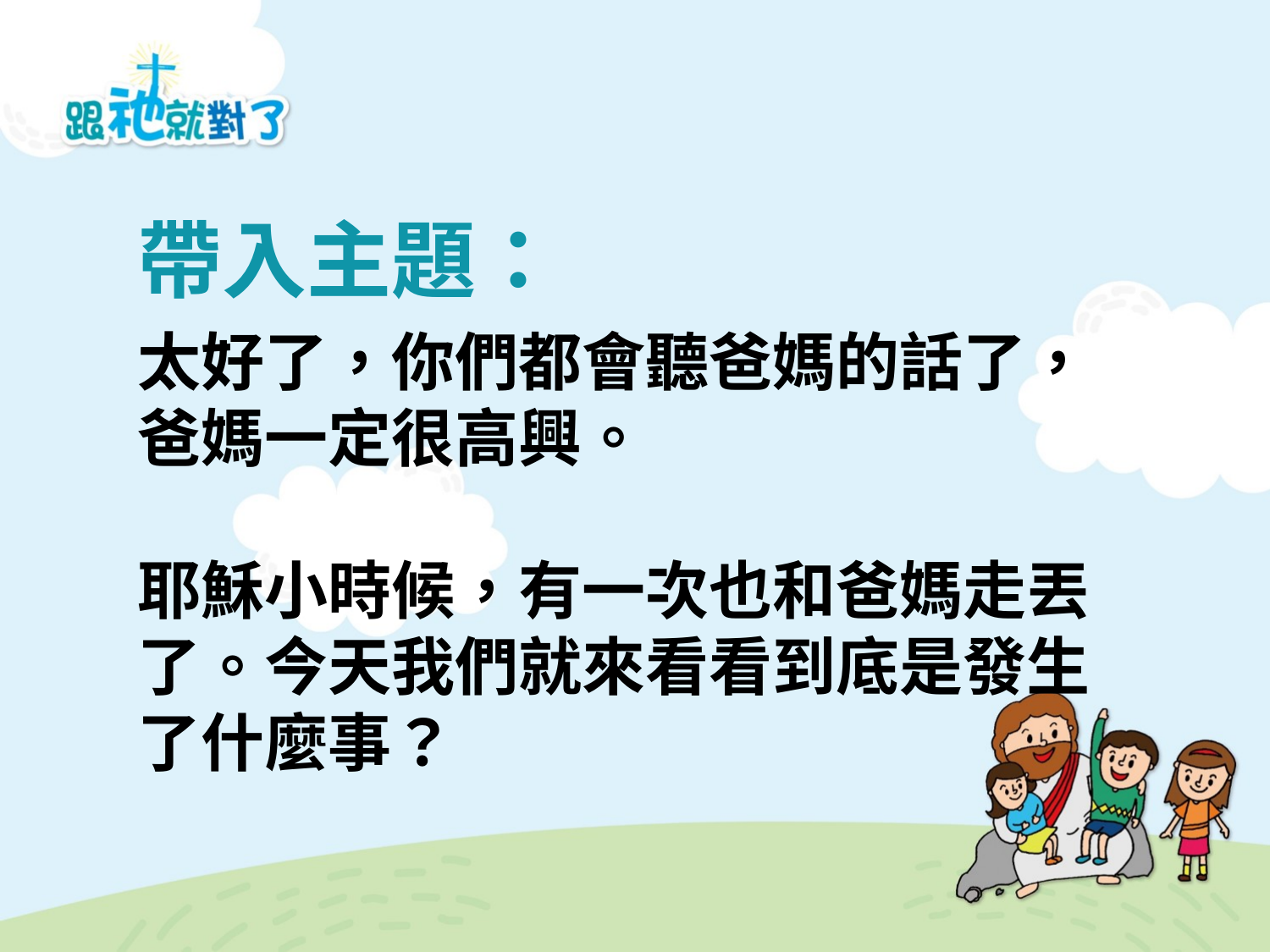

帶入主題：
太好了，你們都會聽爸媽的話了，爸媽一定很高興。

耶穌小時候，有一次也和爸媽走丟了。今天我們就來看看到底是發生了什麼事？